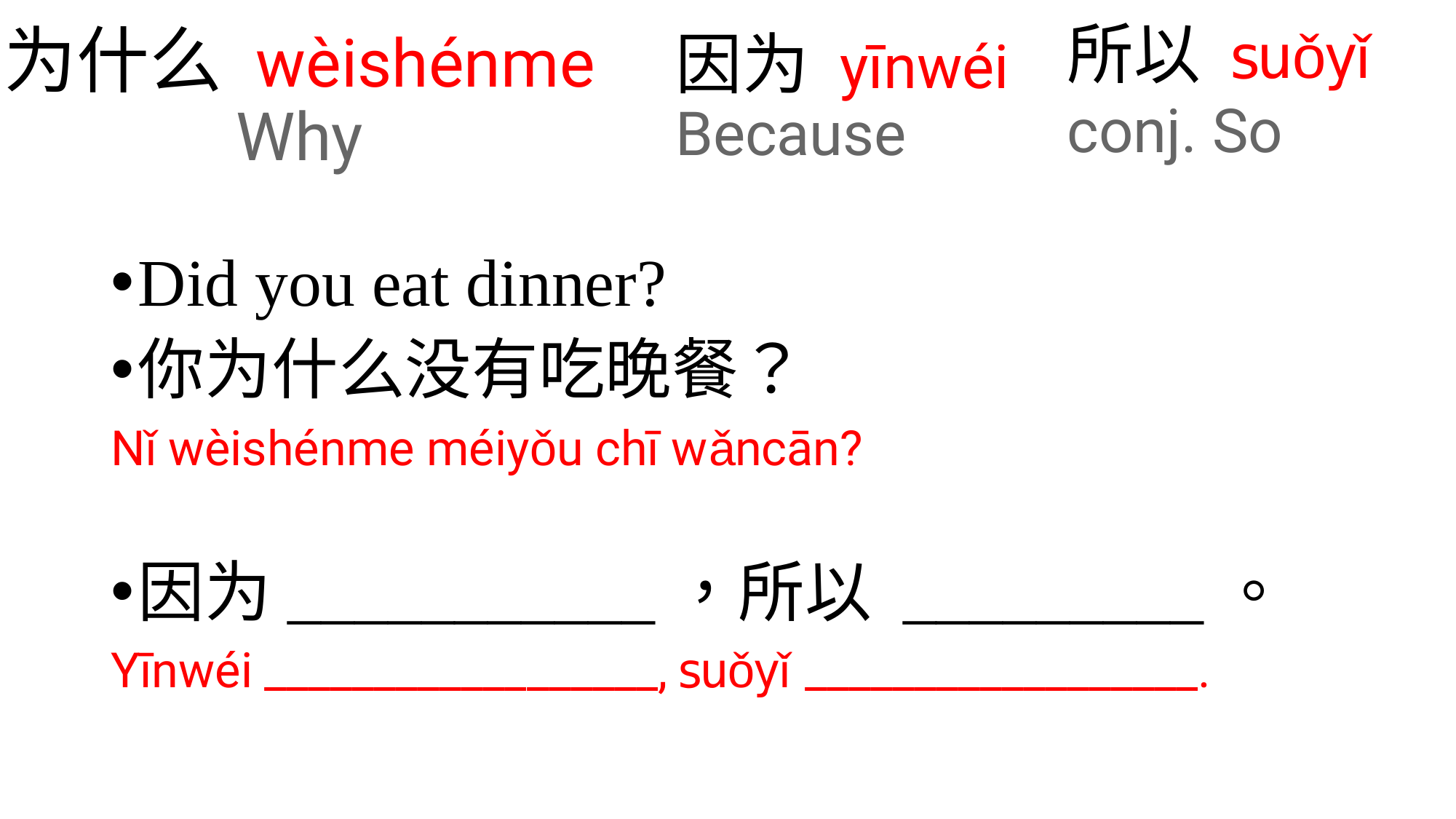

所以 suǒyǐ
conj. So
为什么 wèishénme
Why
# 因为 yīnwéi Because
Did you eat dinner?
你为什么没有吃晚餐？
Nǐ wèishénme méiyǒu chī wǎncān?

因为___________，所以 _________。
Yīnwéi __________________, suǒyǐ __________________.